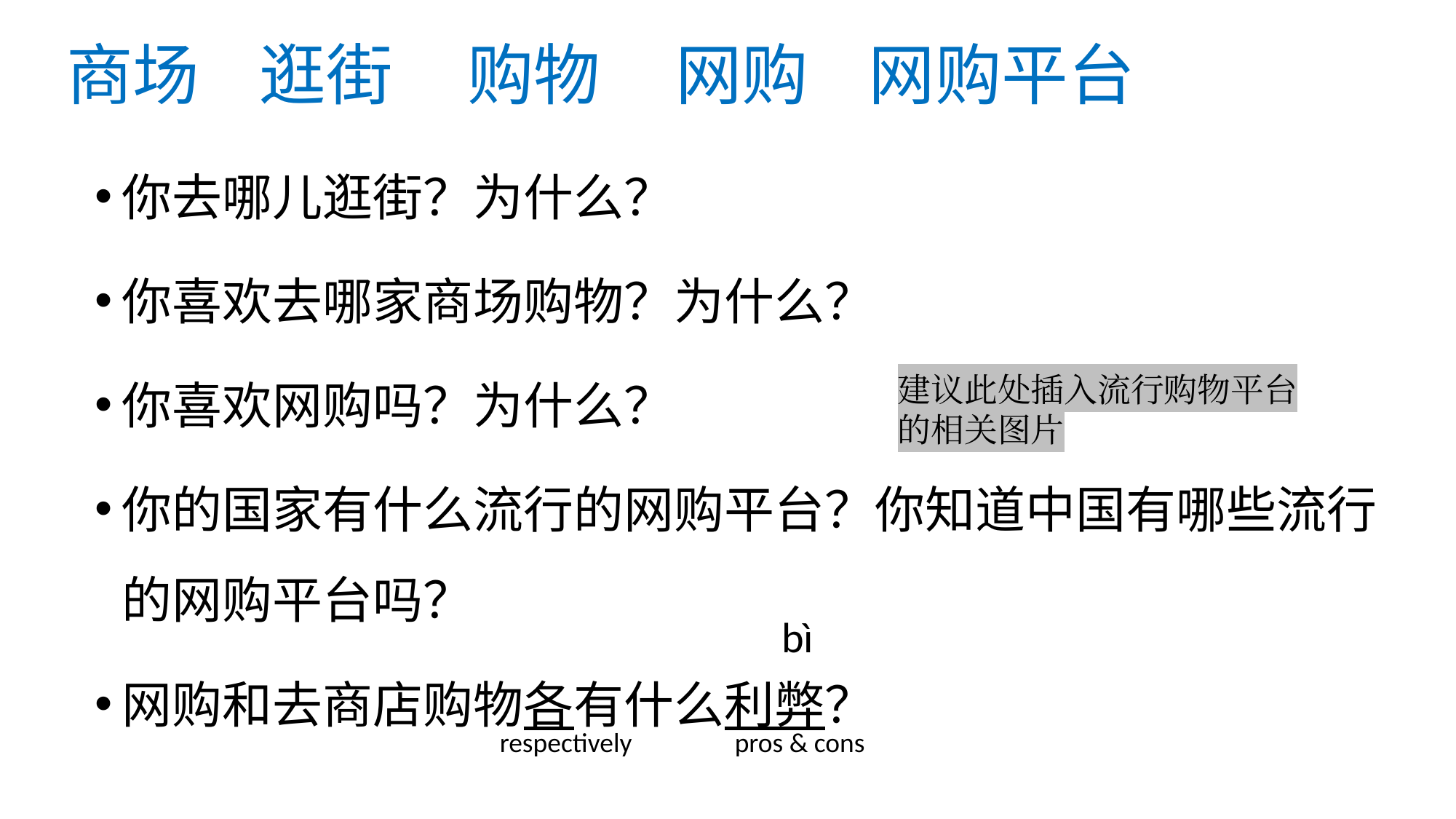

# 商场    逛街     购物     网购    网购平台
你去哪儿逛街？为什么？
你喜欢去哪家商场购物？为什么？
你喜欢网购吗？为什么？
你的国家有什么流行的网购平台？你知道中国有哪些流行的网购平台吗？
网购和去商店购物各有什么利弊？
建议此处插入流行购物平台的相关图片
bì
respectively
pros & cons